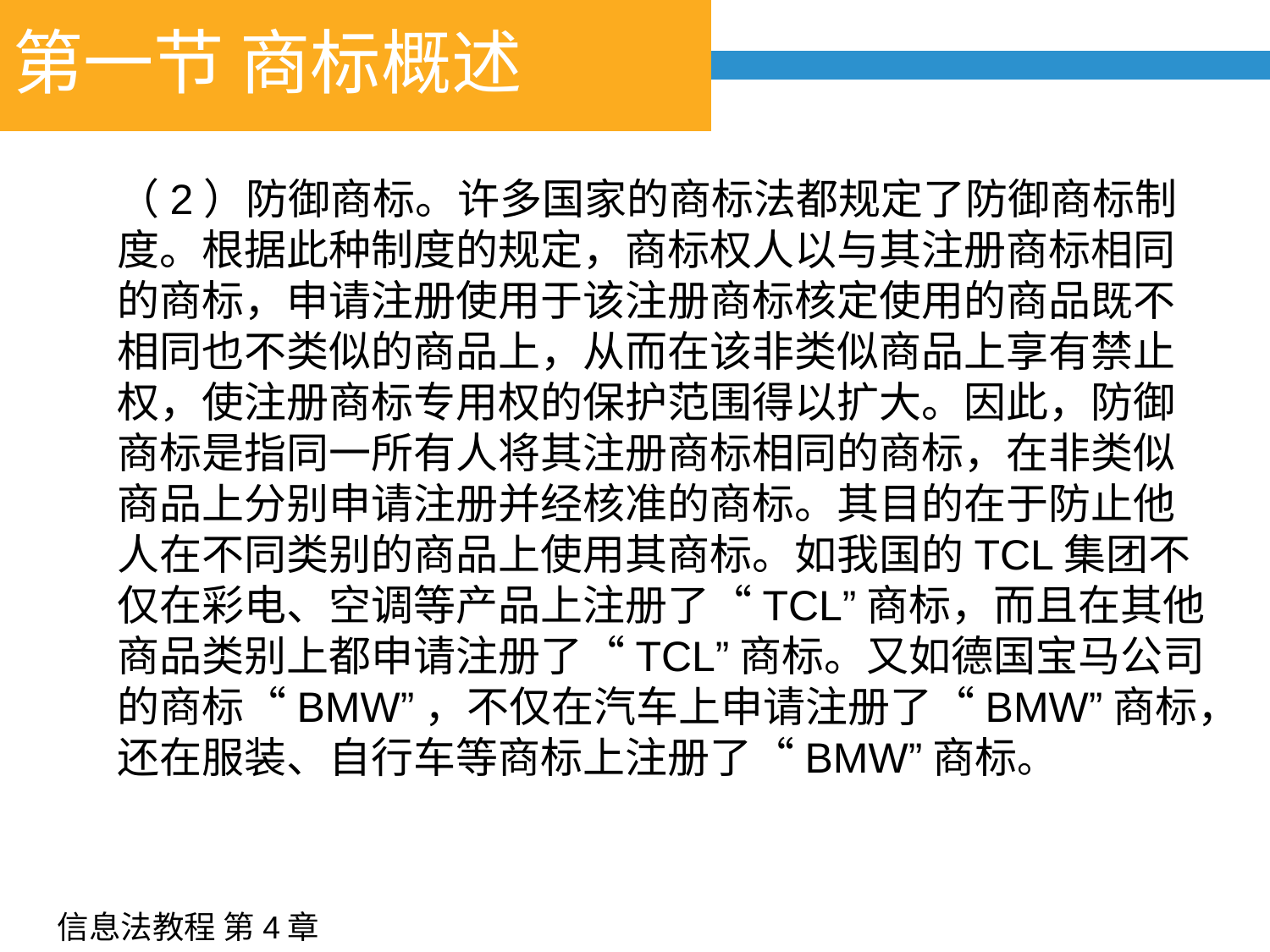

# 第一节 商标概述
（2）防御商标。许多国家的商标法都规定了防御商标制度。根据此种制度的规定，商标权人以与其注册商标相同的商标，申请注册使用于该注册商标核定使用的商品既不相同也不类似的商品上，从而在该非类似商品上享有禁止权，使注册商标专用权的保护范围得以扩大。因此，防御商标是指同一所有人将其注册商标相同的商标，在非类似商品上分别申请注册并经核准的商标。其目的在于防止他人在不同类别的商品上使用其商标。如我国的TCL集团不仅在彩电、空调等产品上注册了“TCL”商标，而且在其他商品类别上都申请注册了“TCL”商标。又如德国宝马公司的商标“BMW”，不仅在汽车上申请注册了“BMW”商标，还在服装、自行车等商标上注册了“BMW”商标。
信息法教程 第4章